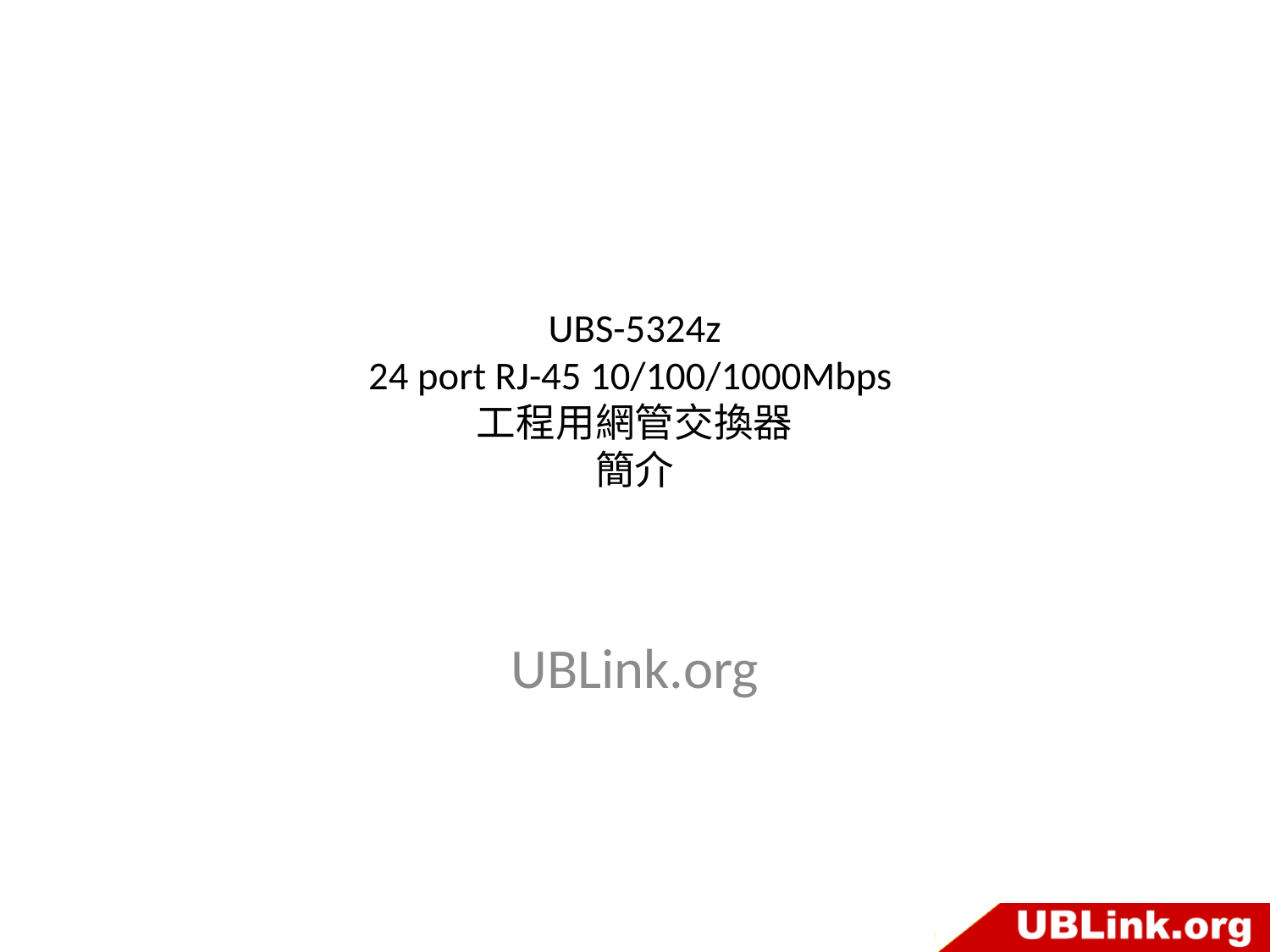

# UBS-5324z 24 port RJ-45 10/100/1000Mbps 工程用網管交換器 簡介
UBLink.org